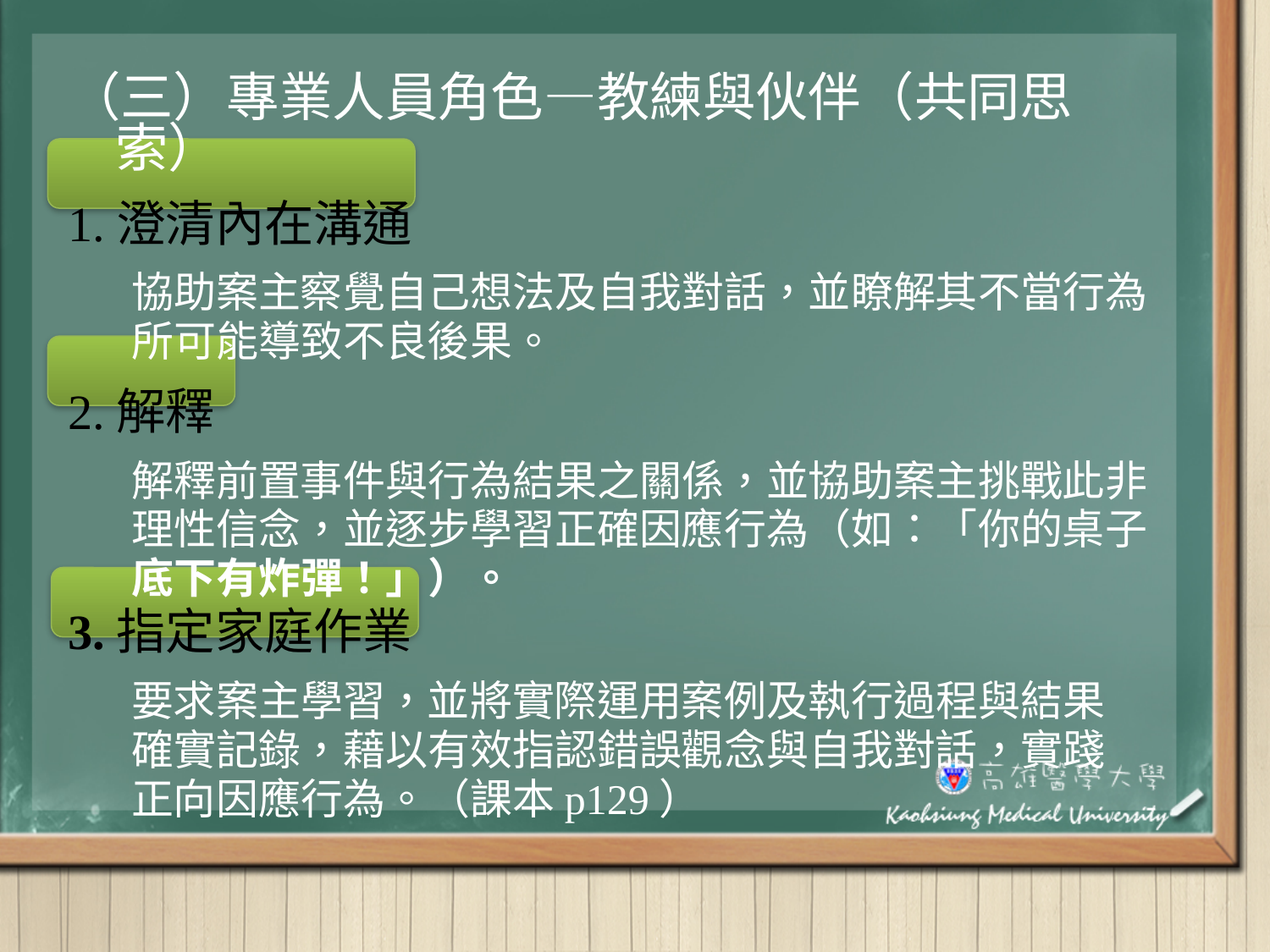

#
（三）專業人員角色—教練與伙伴（共同思索）

1.澄清內在溝通

協助案主察覺自己想法及自我對話，並瞭解其不當行為
所可能導致不良後果。

2.解釋

解釋前置事件與行為結果之關係，並協助案主挑戰此非
理性信念，並逐步學習正確因應行為（如：「你的桌子
底下有炸彈！」）。
3.指定家庭作業

要求案主學習，並將實際運用案例及執行過程與結果
確實記錄，藉以有效指認錯誤觀念與自我對話，實踐
正向因應行為。（課本p129）